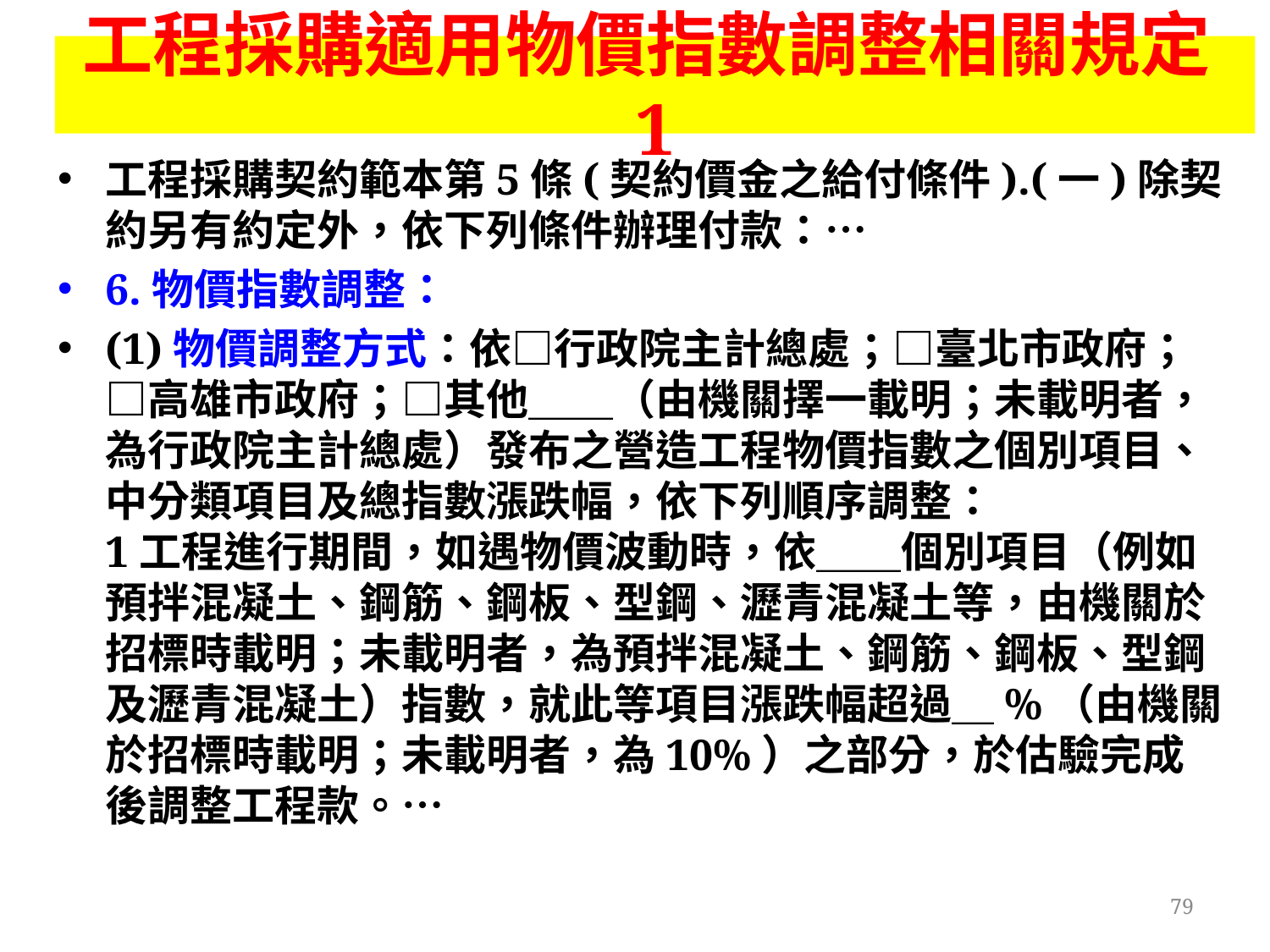

工程採購適用物價指數調整相關規定1
工程採購契約範本第5條(契約價金之給付條件).(一)除契約另有約定外，依下列條件辦理付款：…
6.物價指數調整：
(1)物價調整方式：依□行政院主計總處；□臺北市政府；□高雄市政府；□其他＿＿（由機關擇一載明；未載明者，為行政院主計總處）發布之營造工程物價指數之個別項目、中分類項目及總指數漲跌幅，依下列順序調整：
1工程進行期間，如遇物價波動時，依＿＿個別項目（例如預拌混凝土、鋼筋、鋼板、型鋼、瀝青混凝土等，由機關於招標時載明；未載明者，為預拌混凝土、鋼筋、鋼板、型鋼及瀝青混凝土）指數，就此等項目漲跌幅超過＿%（由機關於招標時載明；未載明者，為10%）之部分，於估驗完成後調整工程款。…
79